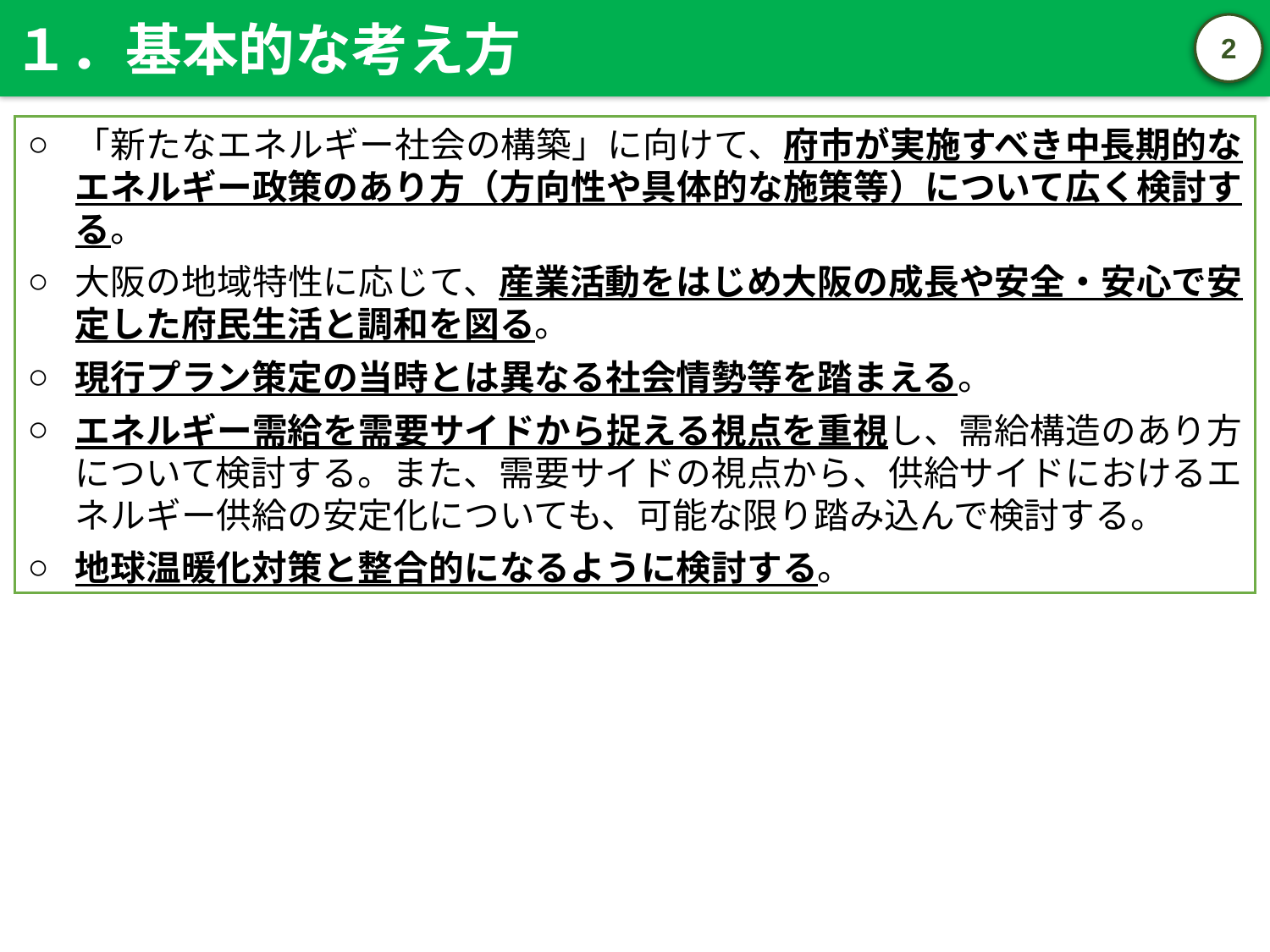

１．基本的な考え方
2
「新たなエネルギー社会の構築」に向けて、府市が実施すべき中長期的なエネルギー政策のあり方（方向性や具体的な施策等）について広く検討する。
大阪の地域特性に応じて、産業活動をはじめ大阪の成長や安全・安心で安定した府民生活と調和を図る。
現行プラン策定の当時とは異なる社会情勢等を踏まえる。
エネルギー需給を需要サイドから捉える視点を重視し、需給構造のあり方について検討する。また、需要サイドの視点から、供給サイドにおけるエネルギー供給の安定化についても、可能な限り踏み込んで検討する。
地球温暖化対策と整合的になるように検討する。